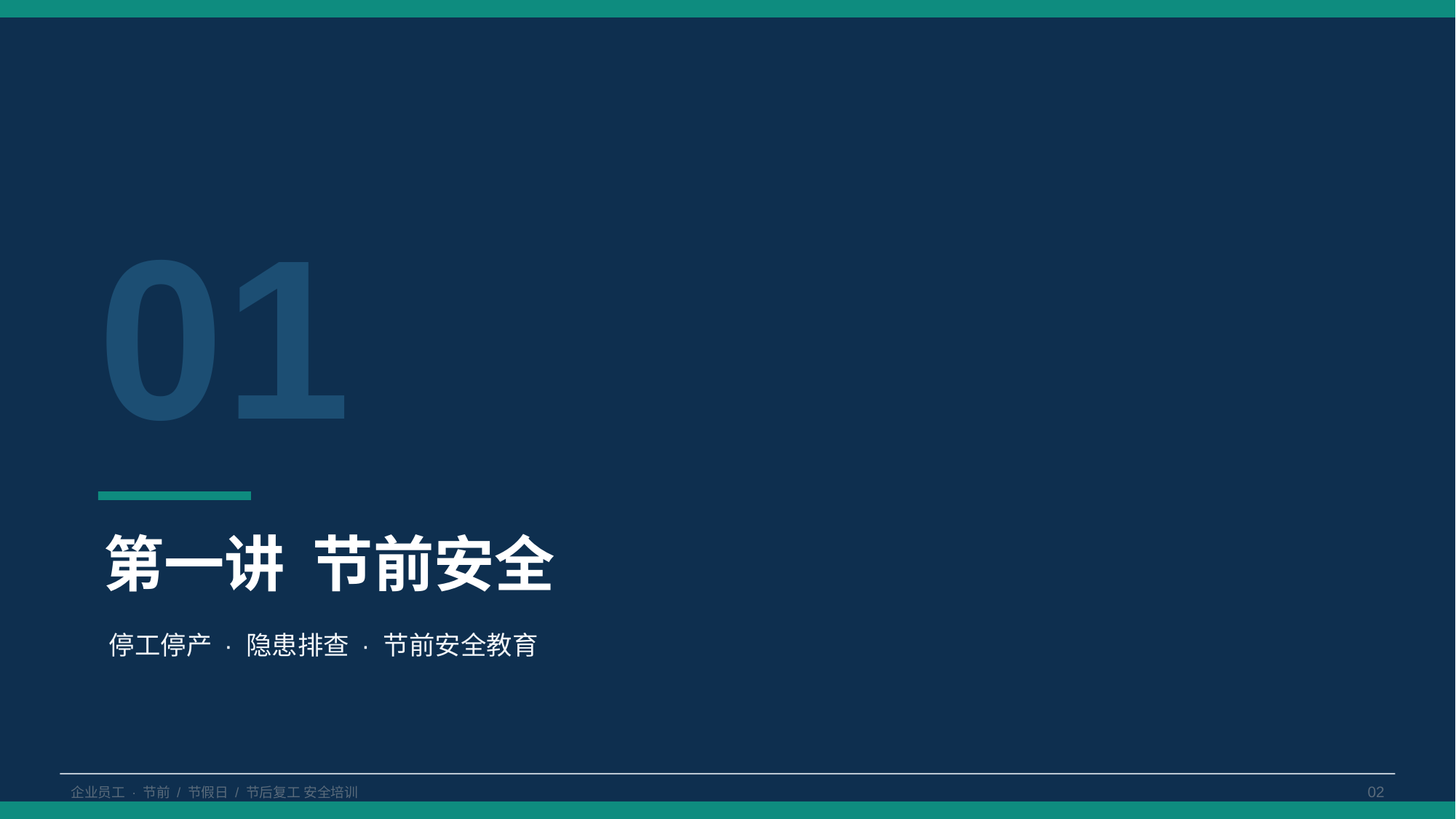

01

第一讲  节前安全
停工停产 · 隐患排查 · 节前安全教育

企业员工 · 节前 / 节假日 / 节后复工 安全培训
02